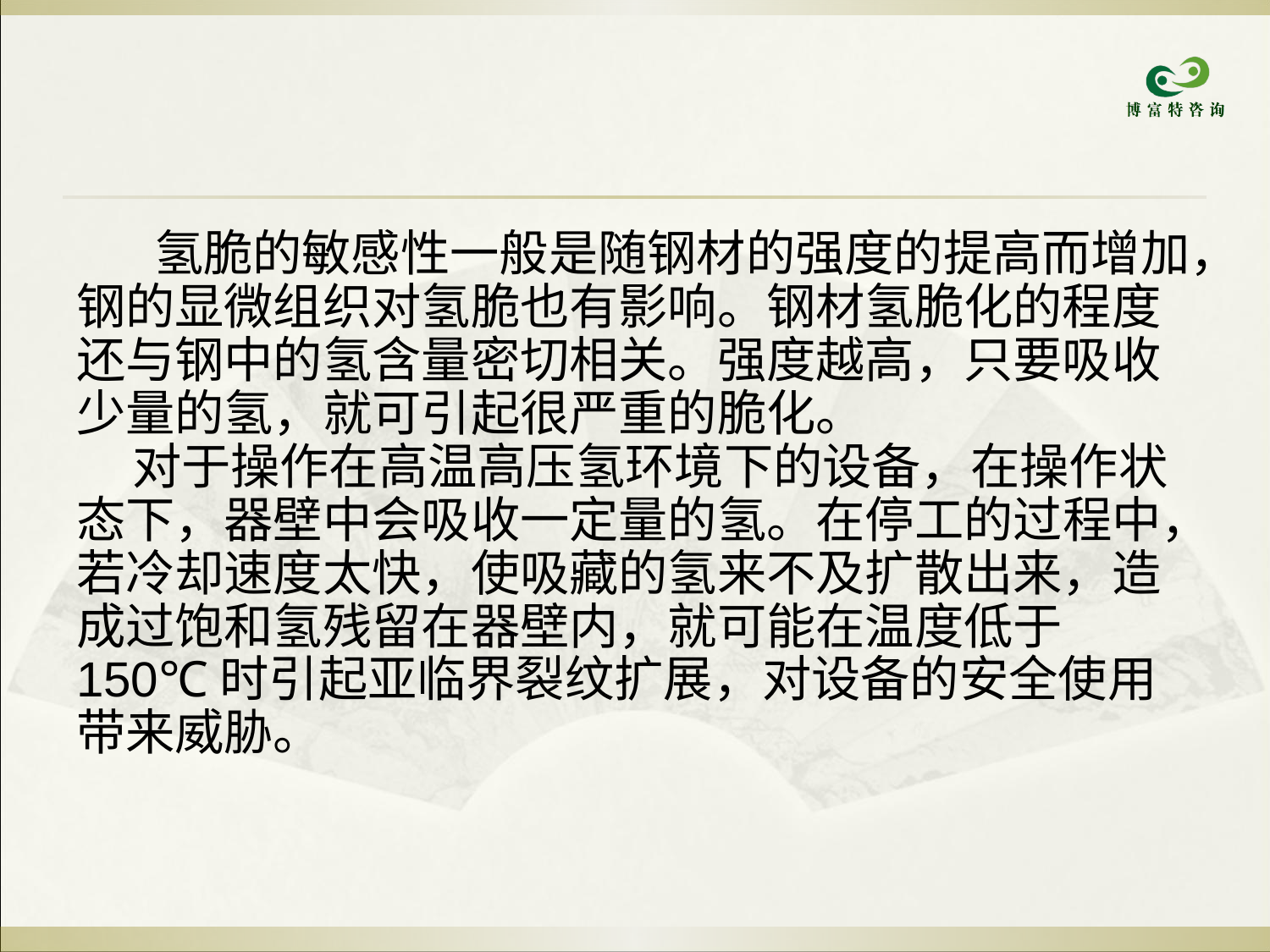

氢脆的敏感性一般是随钢材的强度的提高而增加，钢的显微组织对氢脆也有影响。钢材氢脆化的程度还与钢中的氢含量密切相关。强度越高，只要吸收少量的氢，就可引起很严重的脆化。
    对于操作在高温高压氢环境下的设备，在操作状态下，器壁中会吸收一定量的氢。在停工的过程中，若冷却速度太快，使吸藏的氢来不及扩散出来，造成过饱和氢残留在器壁内，就可能在温度低于150℃时引起亚临界裂纹扩展，对设备的安全使用带来威胁。